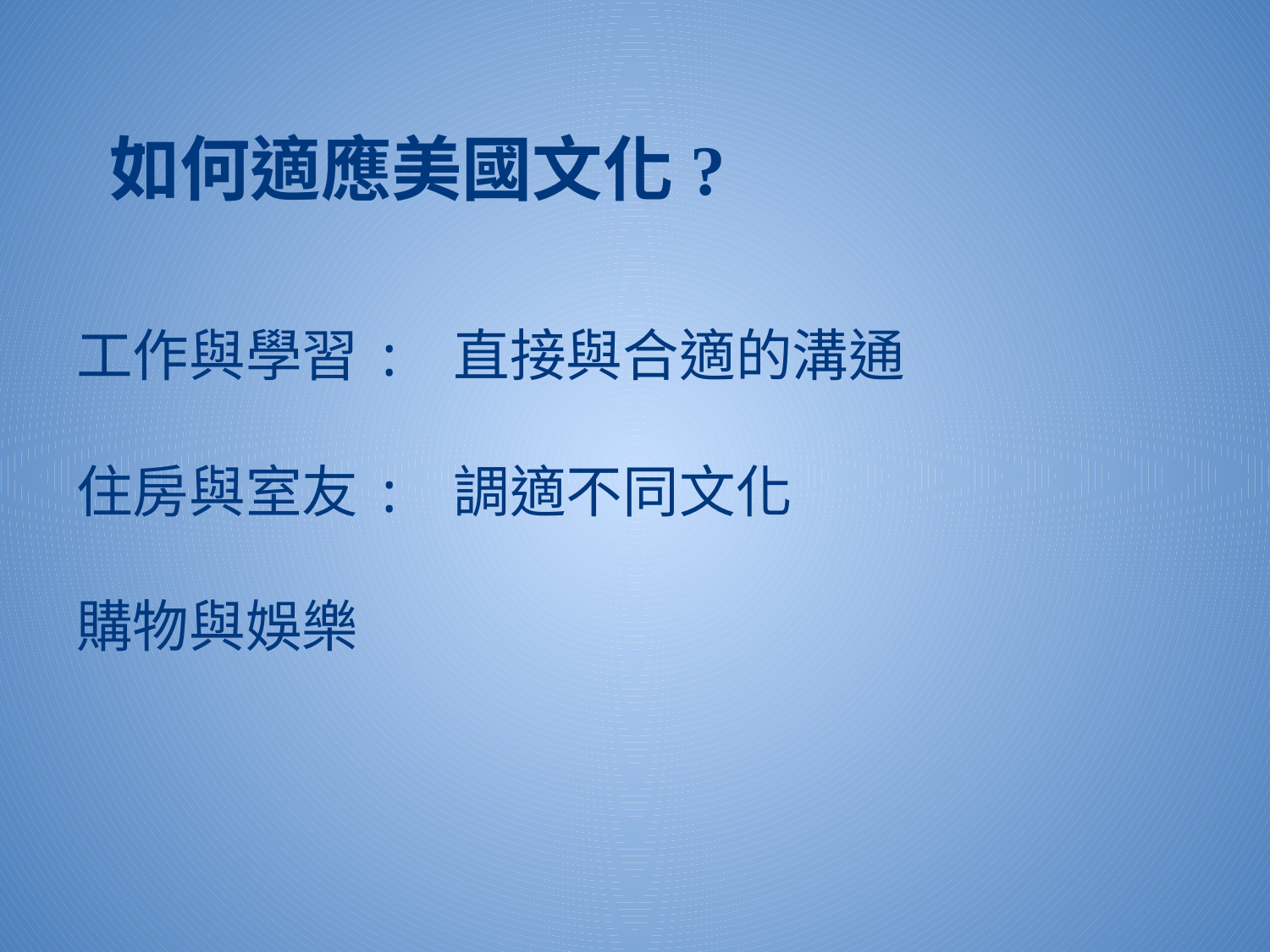

# 如何適應美國文化?

工作與學習: 直接與合適的溝通

住房與室友: 調適不同文化

購物與娛樂